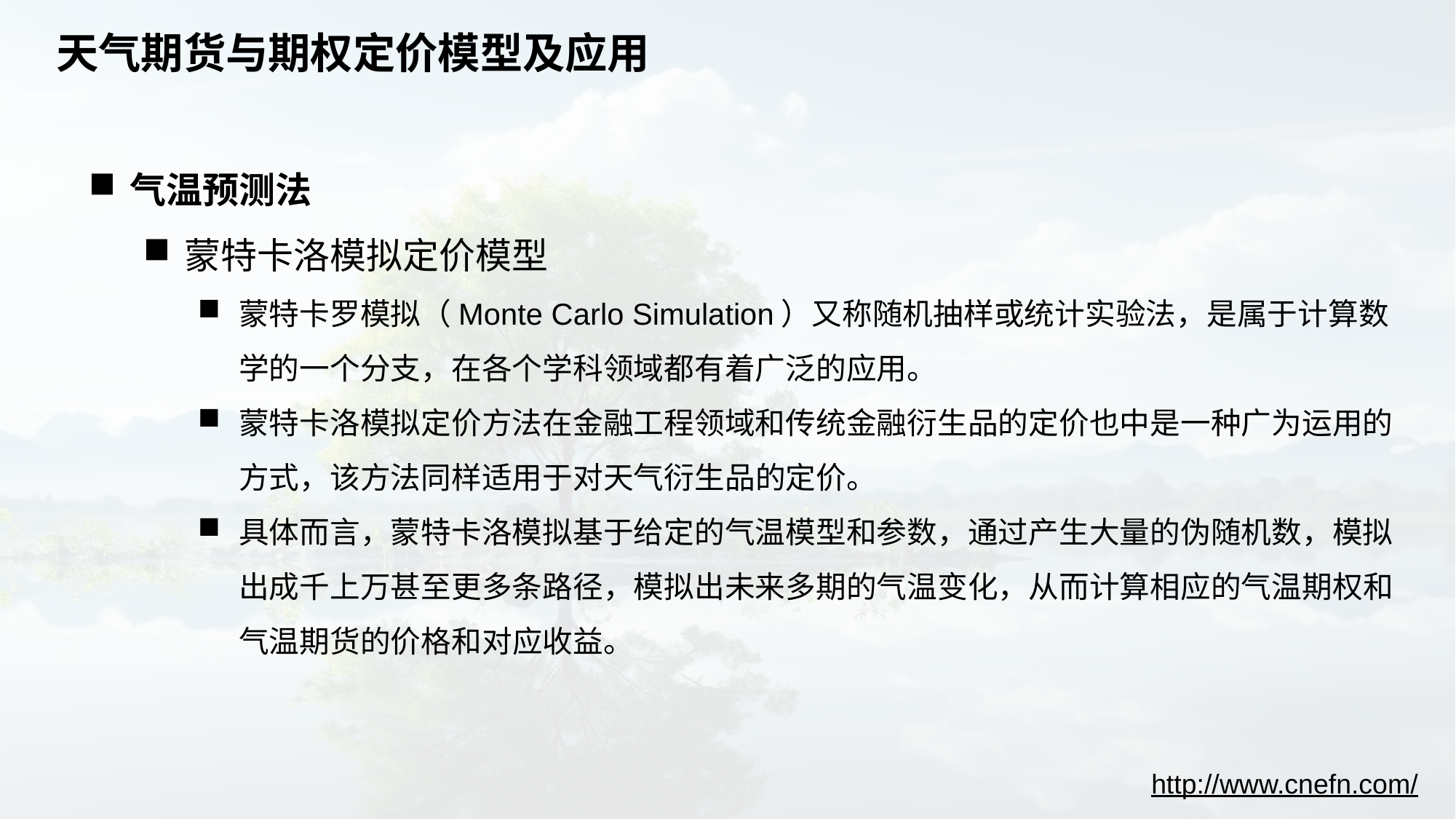

# 天气期货与期权定价模型及应用
气温预测法
蒙特卡洛模拟定价模型
蒙特卡罗模拟（Monte Carlo Simulation）又称随机抽样或统计实验法，是属于计算数学的一个分支，在各个学科领域都有着广泛的应用。
蒙特卡洛模拟定价方法在金融工程领域和传统金融衍生品的定价也中是一种广为运用的方式，该方法同样适用于对天气衍生品的定价。
具体而言，蒙特卡洛模拟基于给定的气温模型和参数，通过产生大量的伪随机数，模拟出成千上万甚至更多条路径，模拟出未来多期的气温变化，从而计算相应的气温期权和气温期货的价格和对应收益。